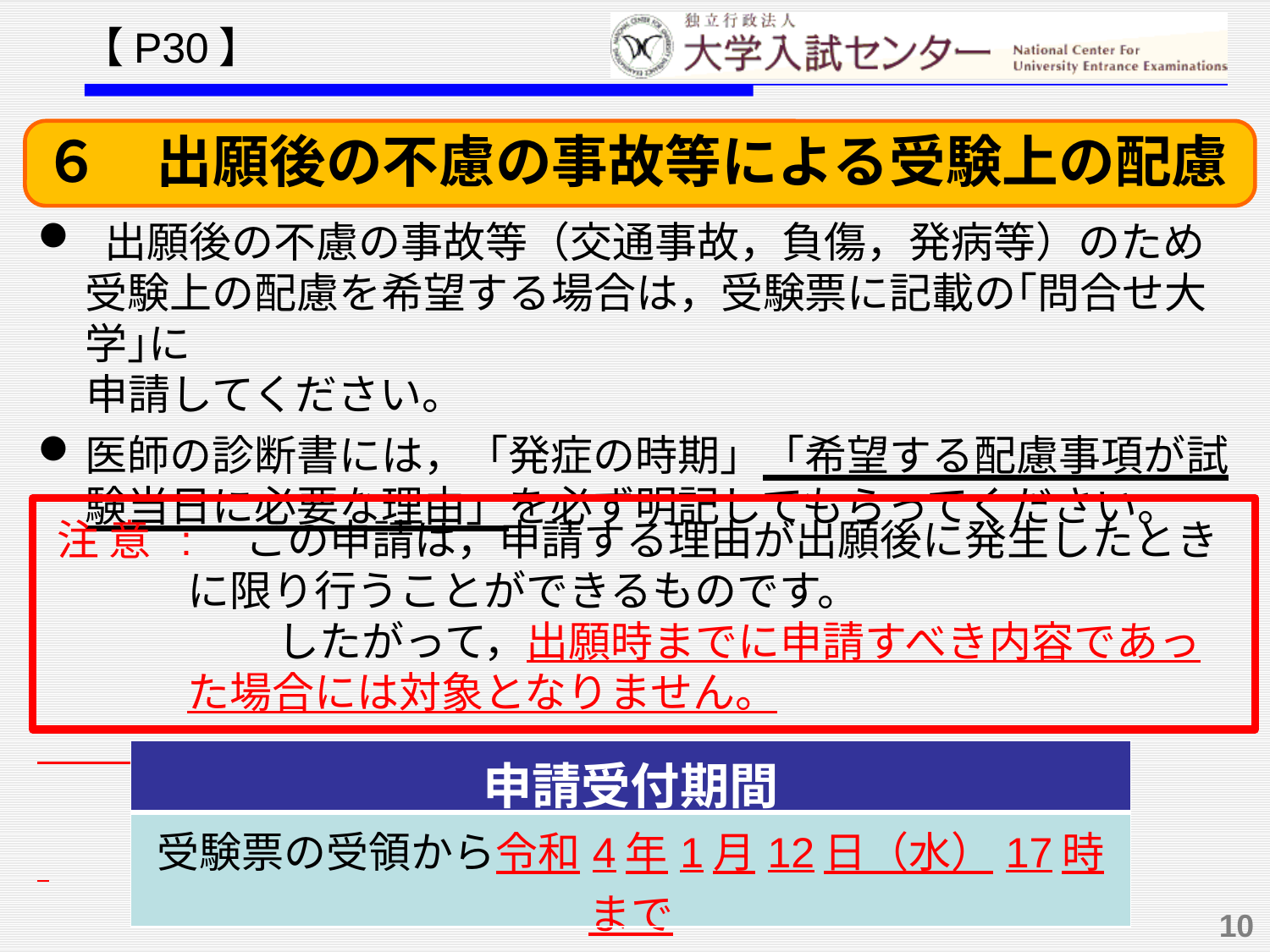

【P30】
６　出願後の不慮の事故等による受験上の配慮

 出願後の不慮の事故等（交通事故，負傷，発病等）のため受験上の配慮を希望する場合は，受験票に記載の｢問合せ大学｣に
    申請してください。

医師の診断書には，「発症の時期」「希望する配慮事項が試験当日に必要な理由」を必ず明記してもらってください。

 注 意  :　この申請は，申請する理由が出願後に発生したときに限り行うことができるものです。
　　　　　   したがって，出願時までに申請すべき内容であった場合には対象となりません。

| 申請受付期間 |
| --- |
| 受験票の受領から令和4年1月12日（水）17時まで |
10